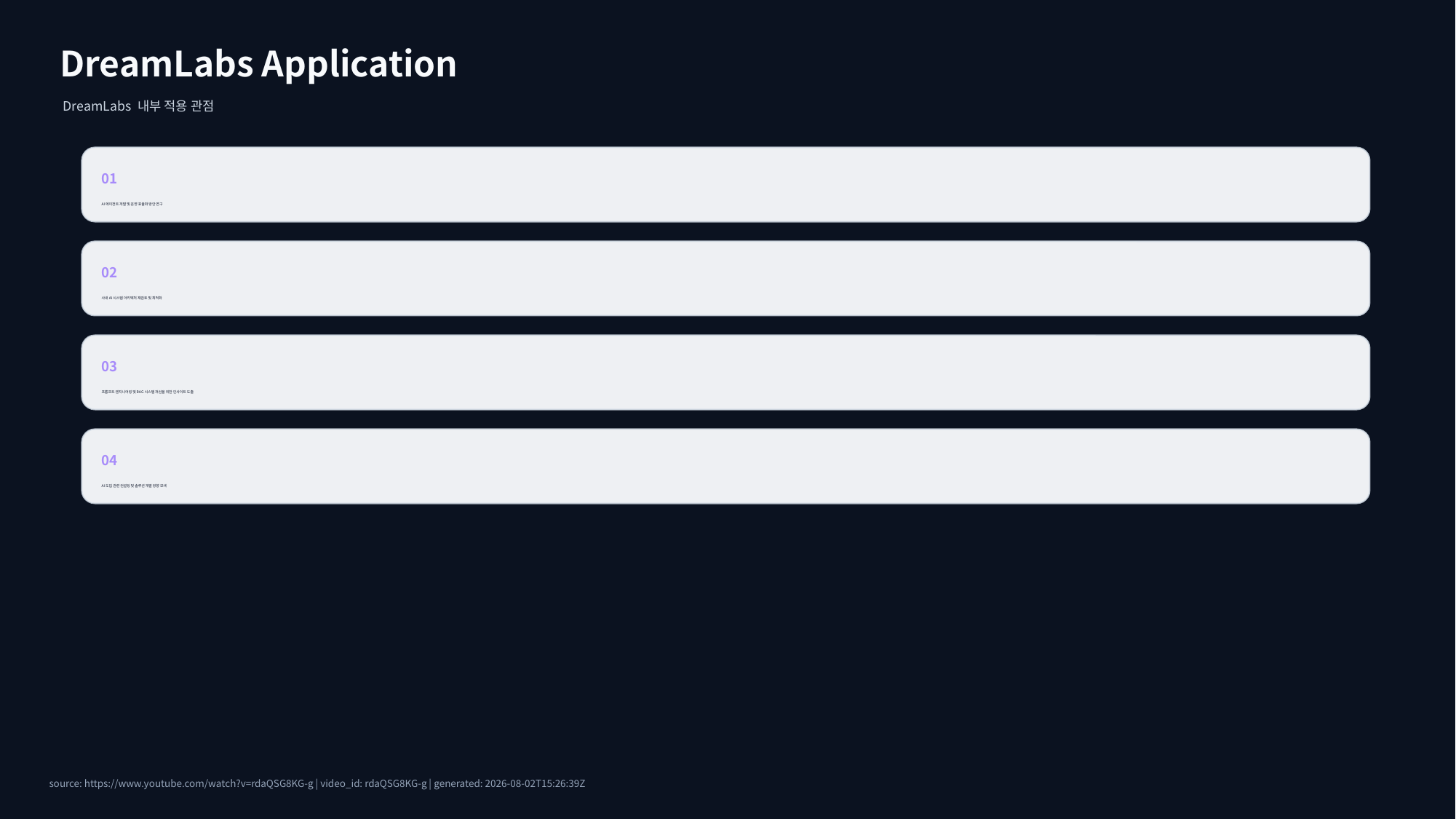

DreamLabs Application
DreamLabs 내부 적용 관점

01
AI 에이전트 개발 및 운영 효율화 방안 연구

02
사내 AI 시스템 아키텍처 재검토 및 최적화

03
프롬프트 엔지니어링 및 RAG 시스템 개선을 위한 인사이트 도출

04
AI 도입 관련 컨설팅 및 솔루션 개발 방향 모색
source: https://www.youtube.com/watch?v=rdaQSG8KG-g | video_id: rdaQSG8KG-g | generated: 2026-08-02T15:26:39Z